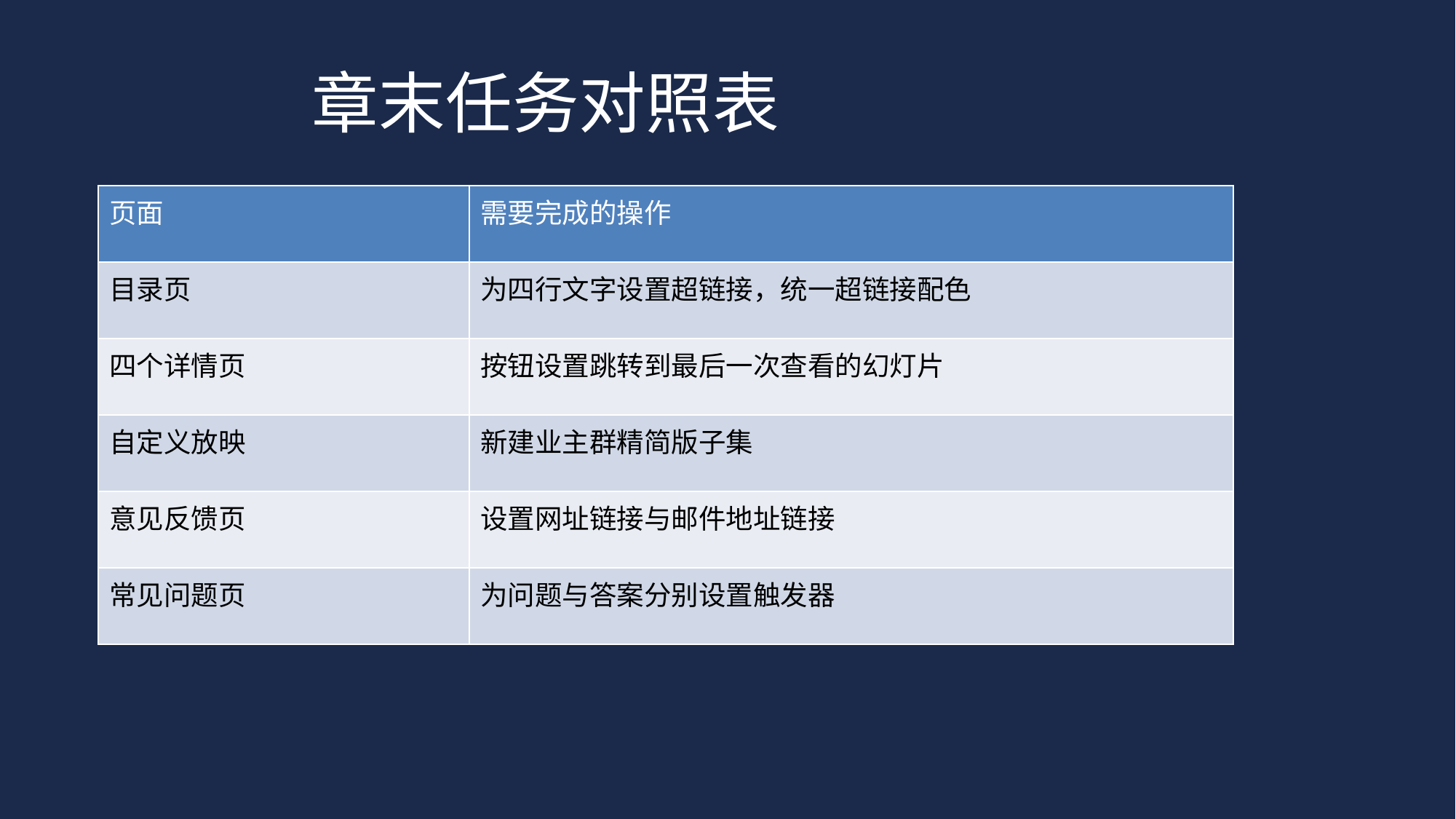

# 章末任务对照表
| 页面 | 需要完成的操作 |
| --- | --- |
| 目录页 | 为四行文字设置超链接，统一超链接配色 |
| 四个详情页 | 按钮设置跳转到最后一次查看的幻灯片 |
| 自定义放映 | 新建业主群精简版子集 |
| 意见反馈页 | 设置网址链接与邮件地址链接 |
| 常见问题页 | 为问题与答案分别设置触发器 |